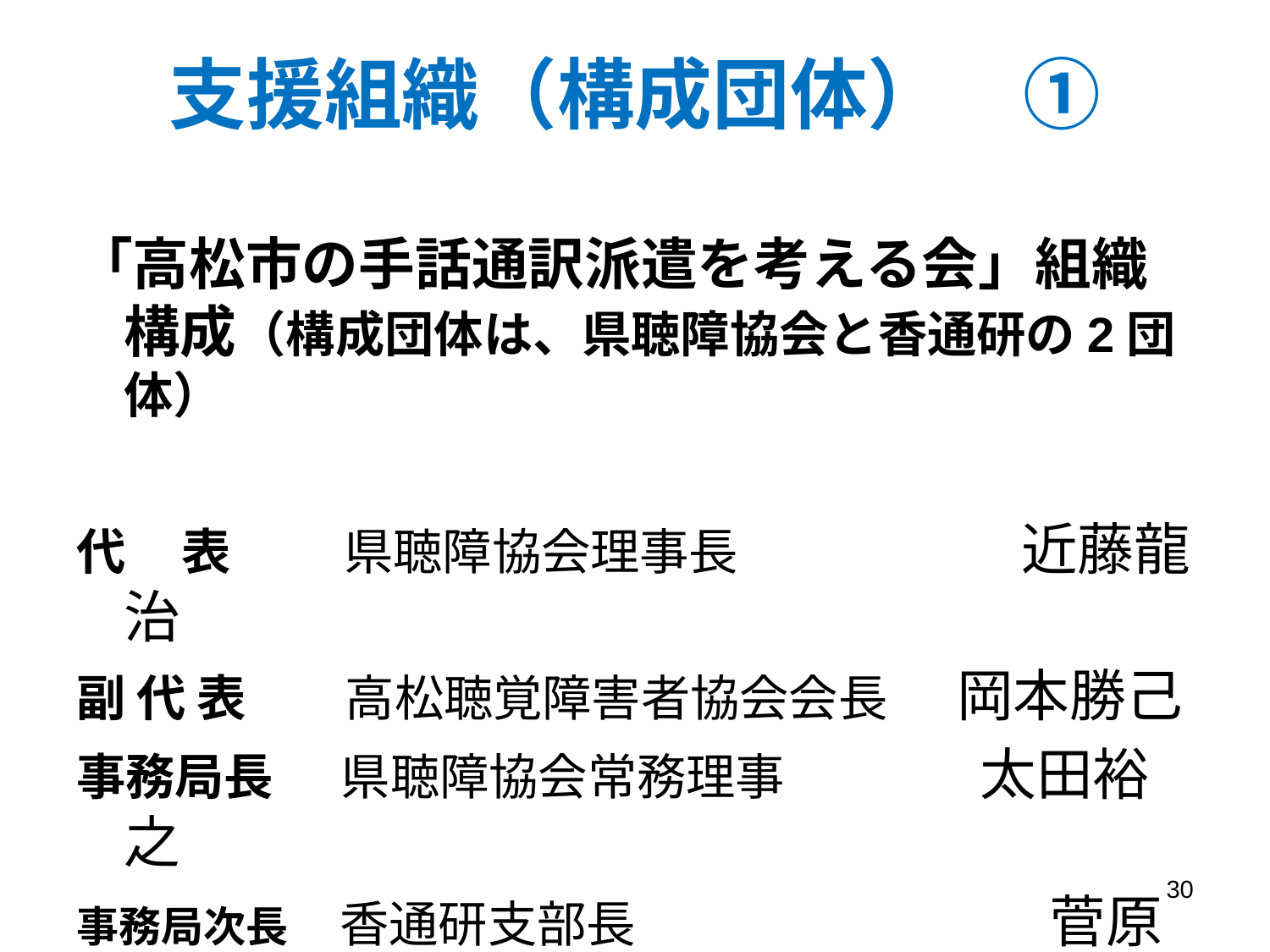

支援組織（構成団体）　①
「高松市の手話通訳派遣を考える会」組織構成（構成団体は、県聴障協会と香通研の2団体）

代     表　　県聴障協会理事長　　　　　近藤龍治
副 代 表　　高松聴覚障害者協会会長　 岡本勝己
事務局長 　県聴障協会常務理事　　 　 太田裕之
事務局次長 　香通研支部長　　　 　　　　 菅原浩二
30